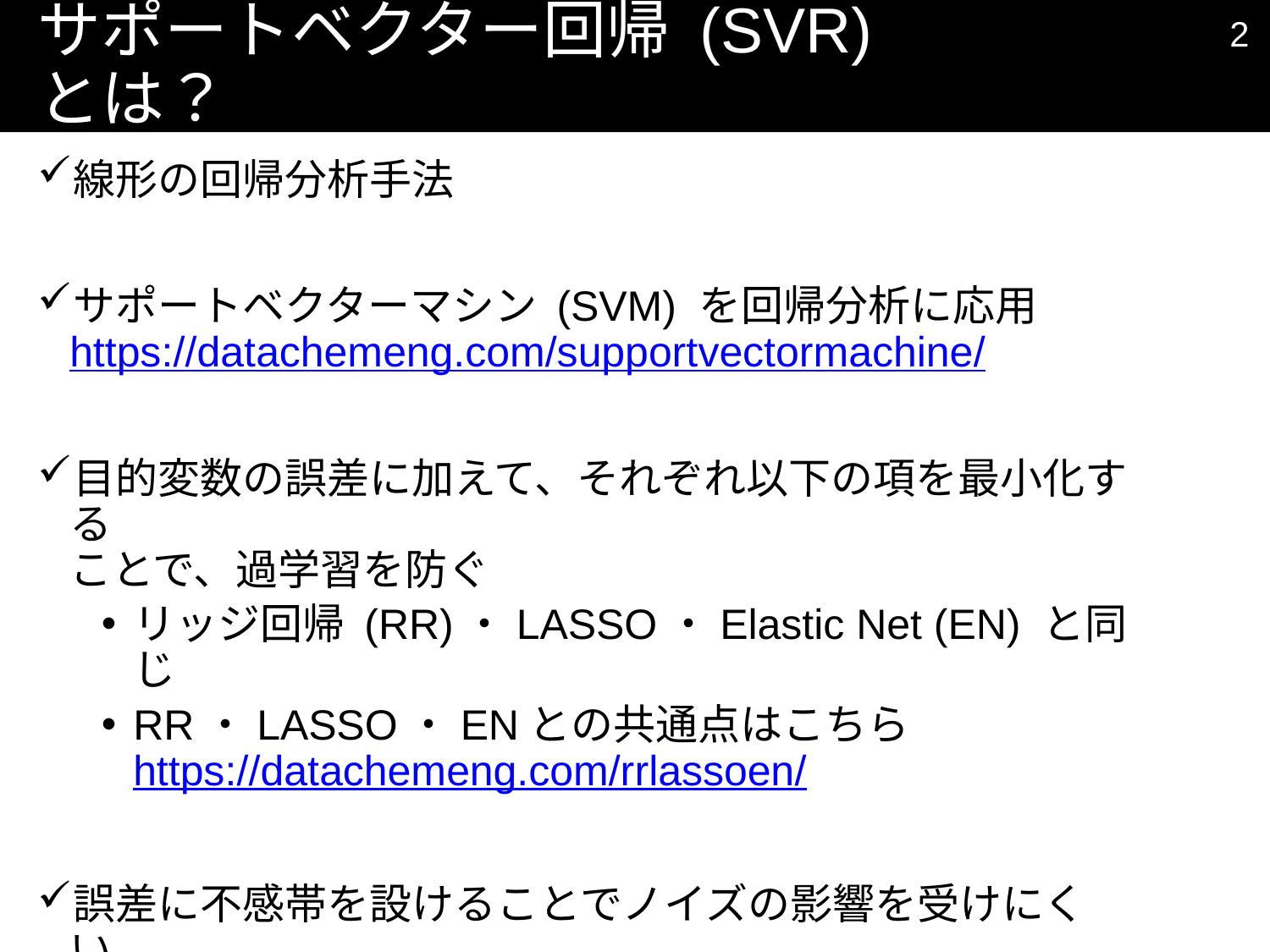

2
# サポートベクター回帰 (SVR) とは？
線形の回帰分析手法

サポートベクターマシン (SVM) を回帰分析に応用
https://datachemeng.com/supportvectormachine/

目的変数の誤差に加えて、それぞれ以下の項を最小化する
ことで、過学習を防ぐ
リッジ回帰 (RR)・LASSO・Elastic Net (EN) と同じ
RR・LASSO・ENとの共通点はこちら
https://datachemeng.com/rrlassoen/

誤差に不感帯を設けることでノイズの影響を受けにくい

カーネルトリックにより非線形の回帰モデルに